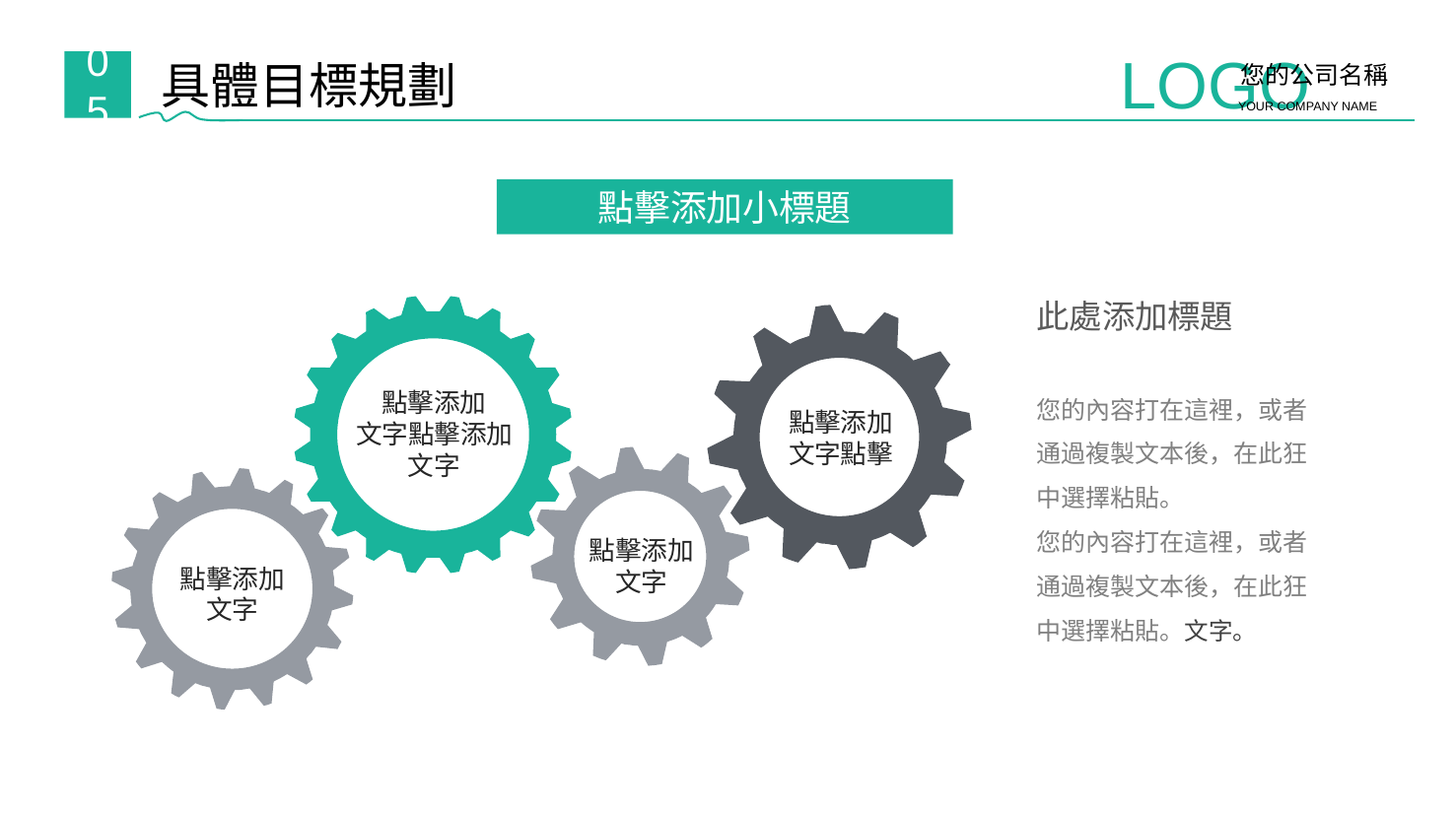

LOGO
您的公司名稱
YOUR COMPANY NAME
具體目標規劃
05

點擊添加小標題
此處添加標題

您的內容打在這裡，或者通過複製文本後，在此狂中選擇粘貼。
您的內容打在這裡，或者通過複製文本後，在此狂中選擇粘貼。文字。

點擊添加
文字點擊添加
文字
點擊添加
文字點擊

點擊添加
文字
點擊添加
文字